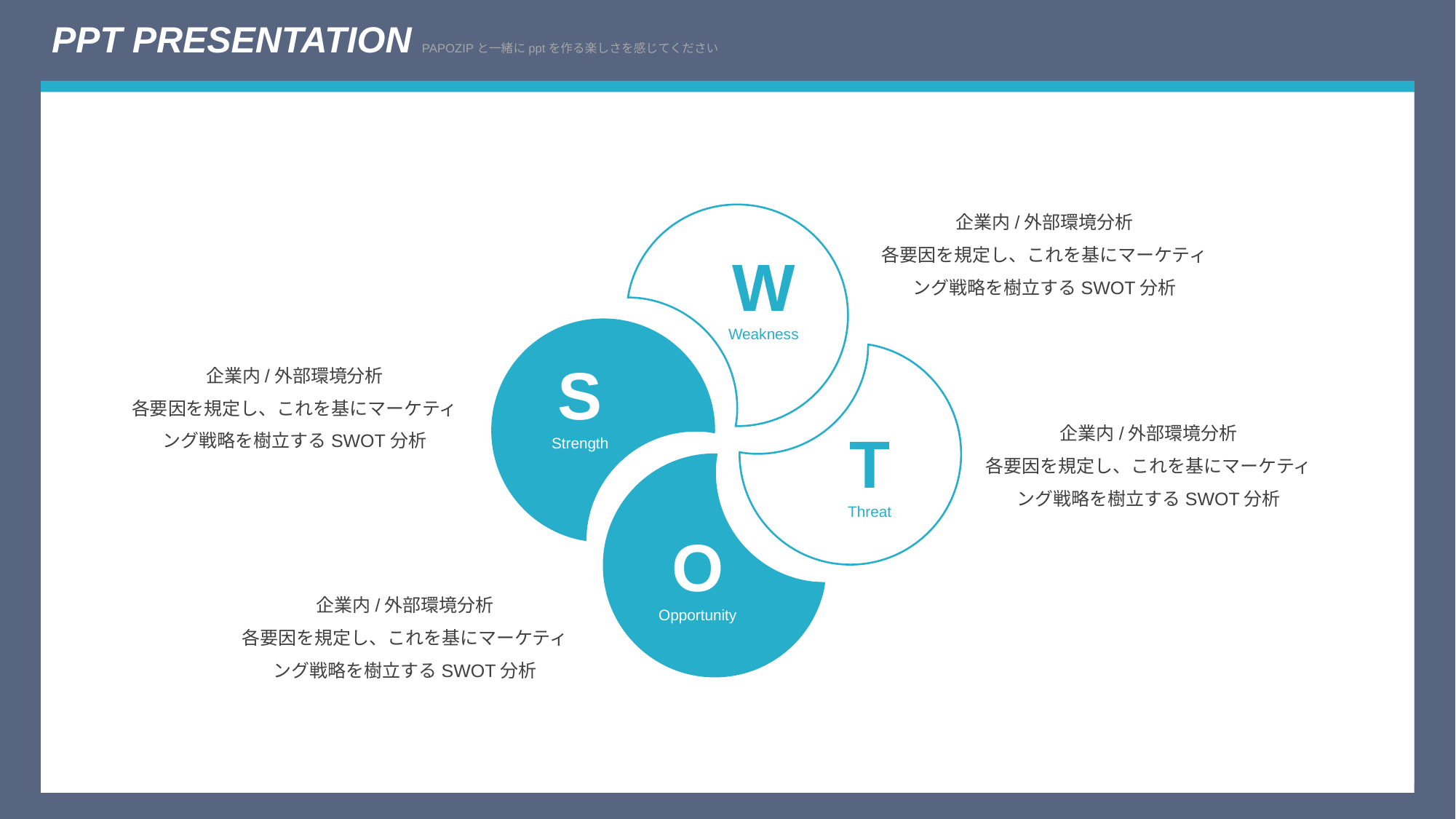

PPT PRESENTATION PAPOZIPと一緒にpptを作る楽しさを感じてください

企業内/外部環境分析
各要因を規定し、これを基にマーケティング戦略を樹立するSWOT分析

W
Weakness

企業内/外部環境分析
各要因を規定し、これを基にマーケティング戦略を樹立するSWOT分析
S
Strength
企業内/外部環境分析
各要因を規定し、これを基にマーケティング戦略を樹立するSWOT分析
T
Threat

O
Opportunity
企業内/外部環境分析
各要因を規定し、これを基にマーケティング戦略を樹立するSWOT分析